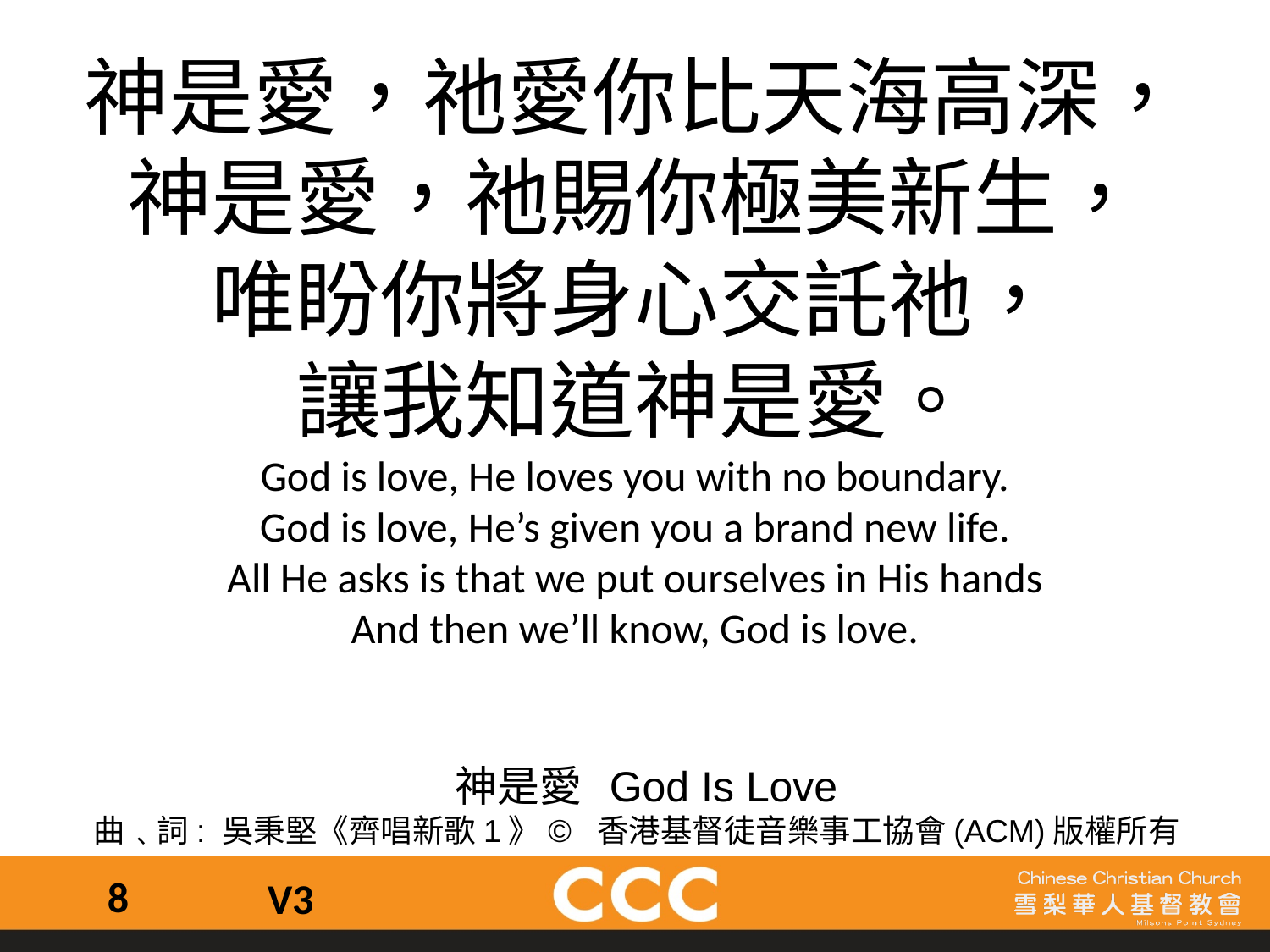

神是愛，祂愛你比天海高深，
神是愛，祂賜你極美新生，
唯盼你將身心交託祂，
讓我知道神是愛。
God is love, He loves you with no boundary.
God is love, He’s given you a brand new life.
All He asks is that we put ourselves in His hands
And then we’ll know, God is love.
 神是愛  God Is Love
曲﹑詞: 吳秉堅《齊唱新歌1》©  香港基督徒音樂事工協會(ACM)版權所有
8
V3